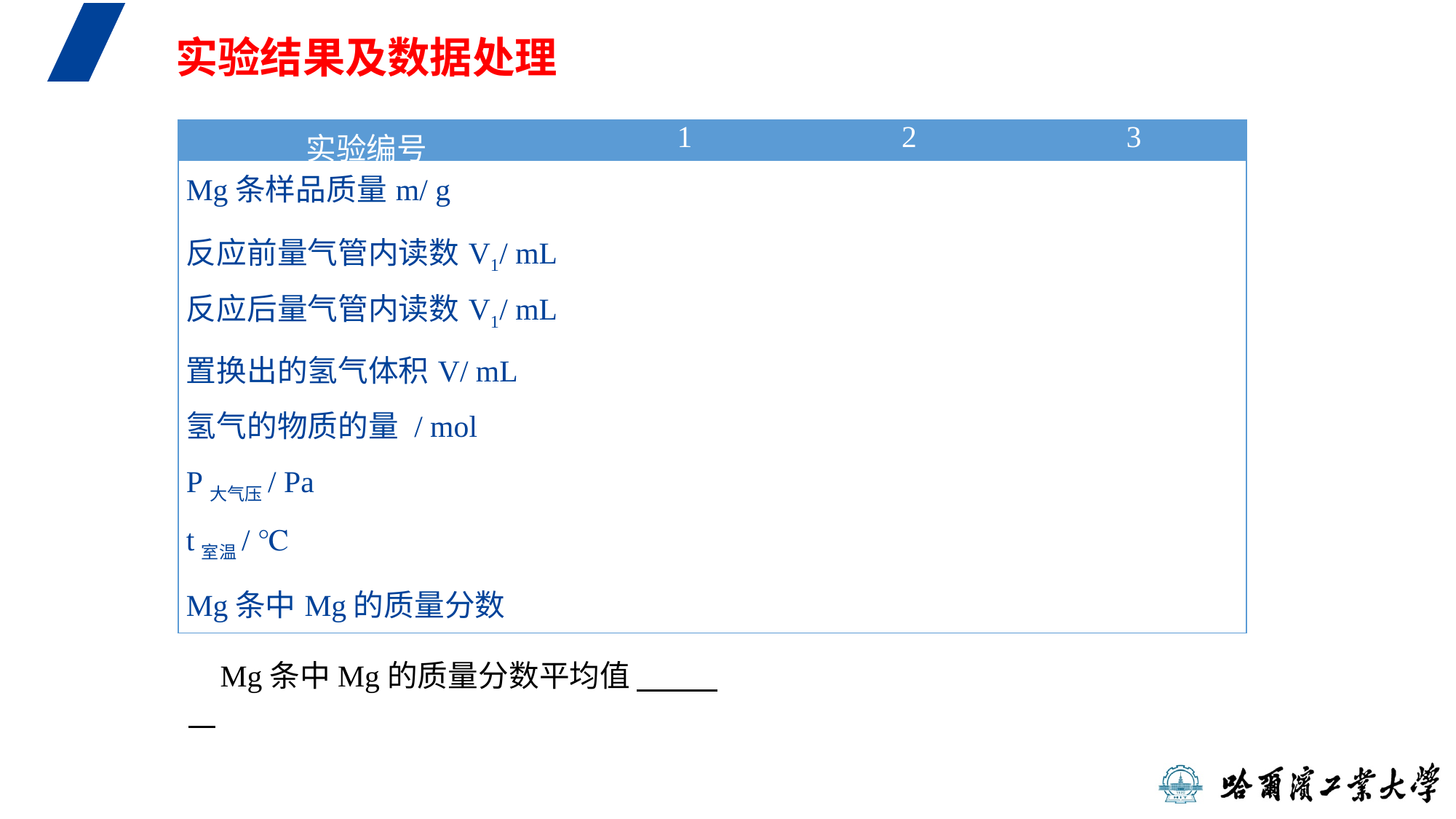

实验结果及数据处理
| 实验编号 | 1 | 2 | 3 |
| --- | --- | --- | --- |
| Mg条样品质量m/ g |  |  |  |
| 反应前量气管内读数V1/ mL |  |  |  |
| 反应后量气管内读数V1/ mL |  |  |  |
| 置换出的氢气体积V/ mL |  |  |  |
| 氢气的物质的量 / mol |  |  |  |
| P大气压/ Pa |  |  |  |
| t室温/ ℃ |  |  |  |
| Mg条中Mg的质量分数 |  |  |  |
Mg条中Mg的质量分数平均值